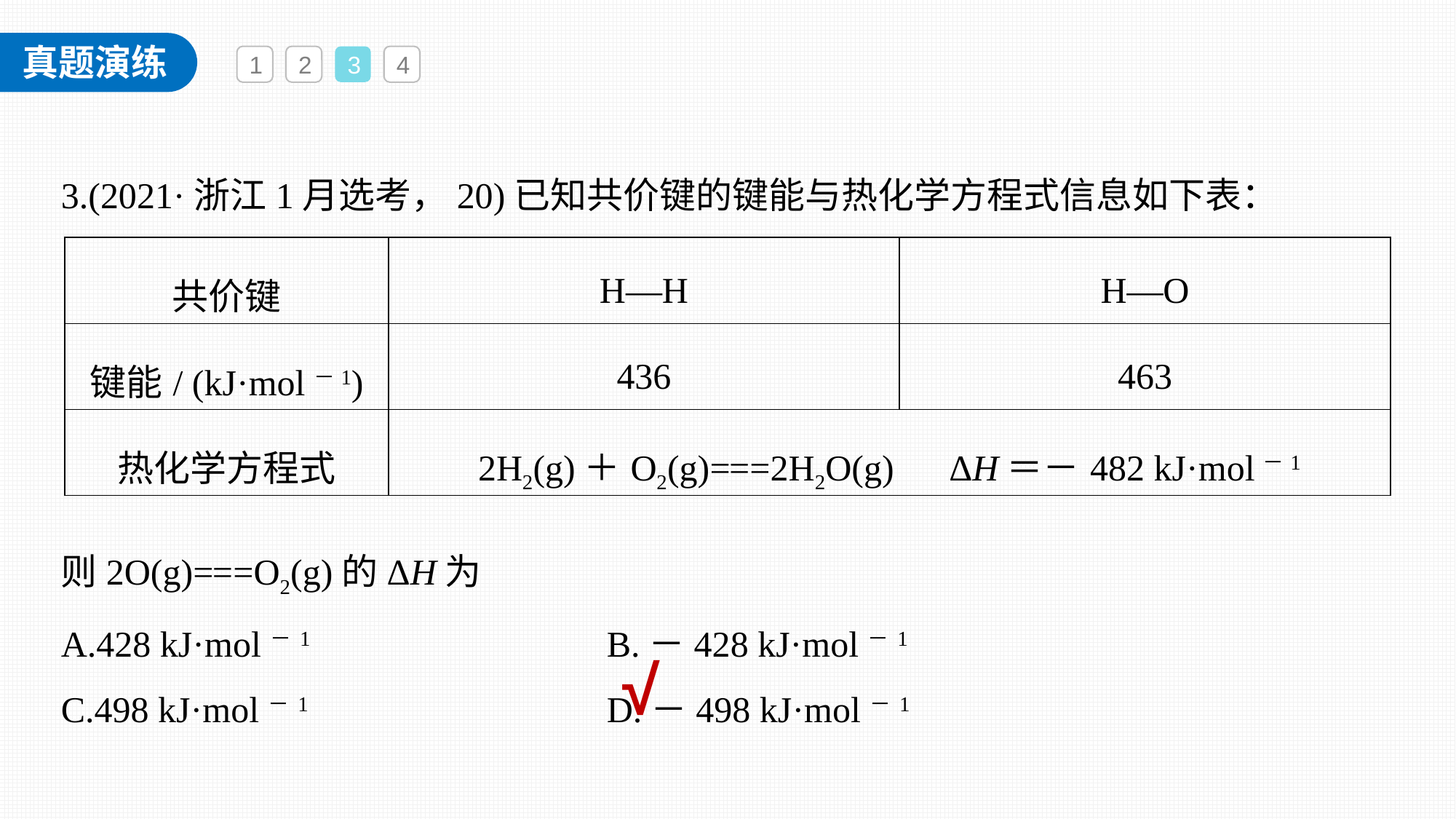

1
2
3
4
3.(2021·浙江1月选考，20)已知共价键的键能与热化学方程式信息如下表：
| 共价键 | H—H | H—O |
| --- | --- | --- |
| 键能/ (kJ·mol－1) | 436 | 463 |
| 热化学方程式 | 2H2(g)＋O2(g)===2H2O(g)　ΔH＝－482 kJ·mol－1 |  |
则2O(g)===O2(g)的ΔH为
A.428 kJ·mol－1  			B.－428 kJ·mol－1
C.498 kJ·mol－1  			D.－498 kJ·mol－1
√